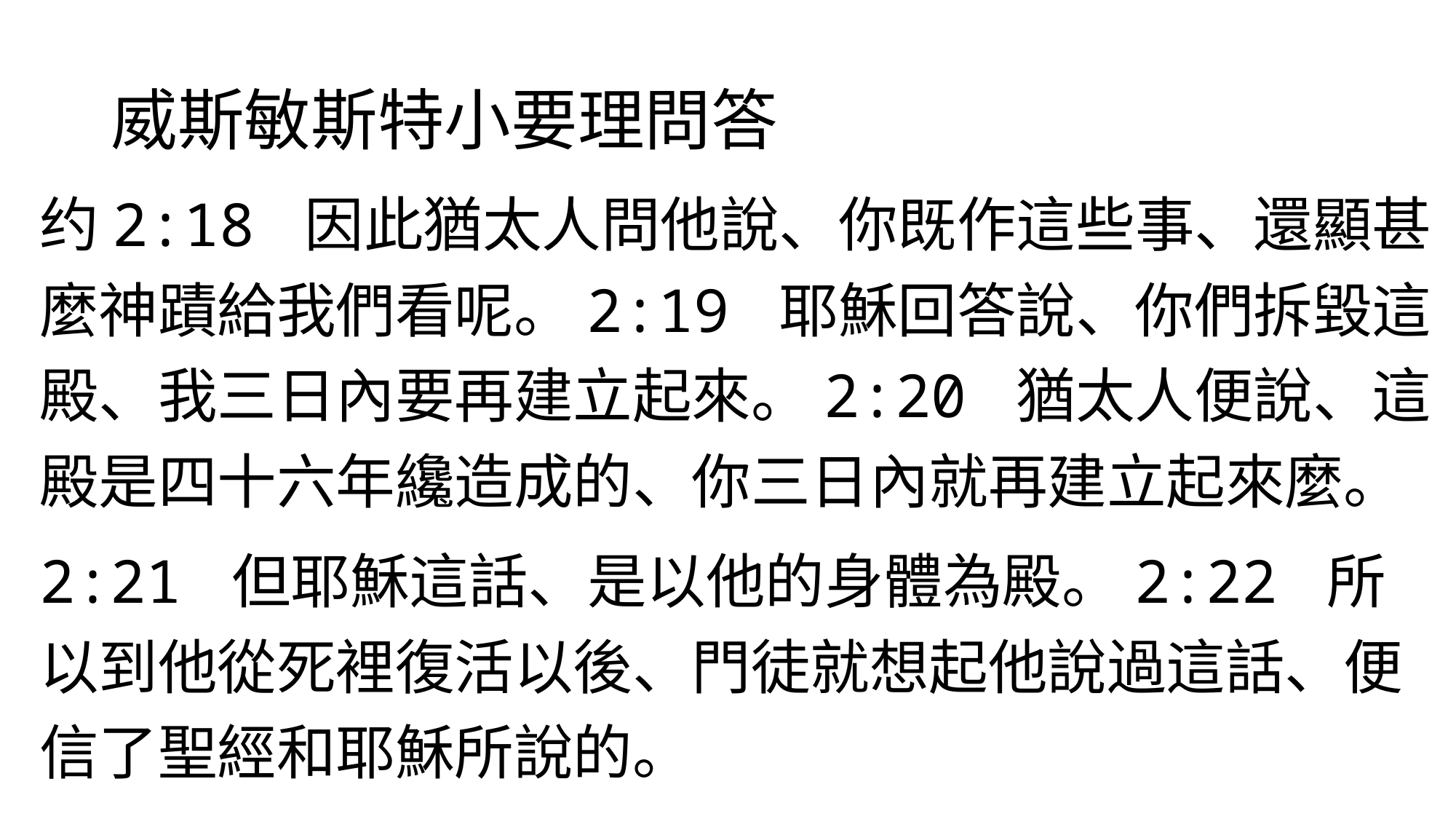

# 威斯敏斯特小要理問答
约2:18 因此猶太人問他說、你既作這些事、還顯甚麼神蹟給我們看呢。2:19 耶穌回答說、你們拆毀這殿、我三日內要再建立起來。2:20 猶太人便說、這殿是四十六年纔造成的、你三日內就再建立起來麼。
2:21 但耶穌這話、是以他的身體為殿。2:22 所以到他從死裡復活以後、門徒就想起他說過這話、便信了聖經和耶穌所說的。